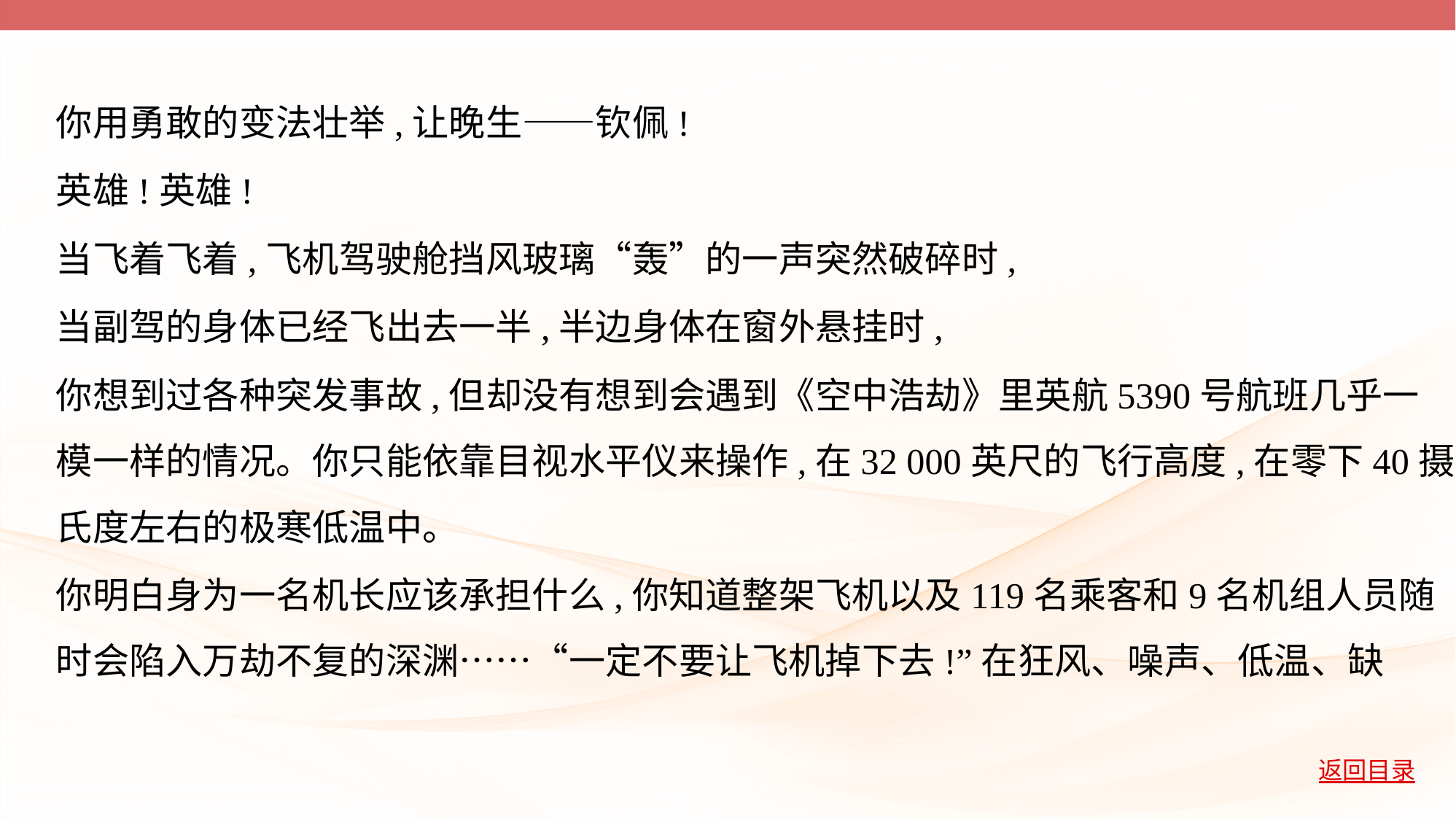

你用勇敢的变法壮举,让晚生——钦佩!
英雄!英雄!
当飞着飞着,飞机驾驶舱挡风玻璃“轰”的一声突然破碎时,
当副驾的身体已经飞出去一半,半边身体在窗外悬挂时,
你想到过各种突发事故,但却没有想到会遇到《空中浩劫》里英航5390号航班几乎一
模一样的情况。你只能依靠目视水平仪来操作,在32 000英尺的飞行高度,在零下40摄
氏度左右的极寒低温中。
你明白身为一名机长应该承担什么,你知道整架飞机以及119名乘客和9名机组人员随
时会陷入万劫不复的深渊……“一定不要让飞机掉下去!”在狂风、噪声、低温、缺